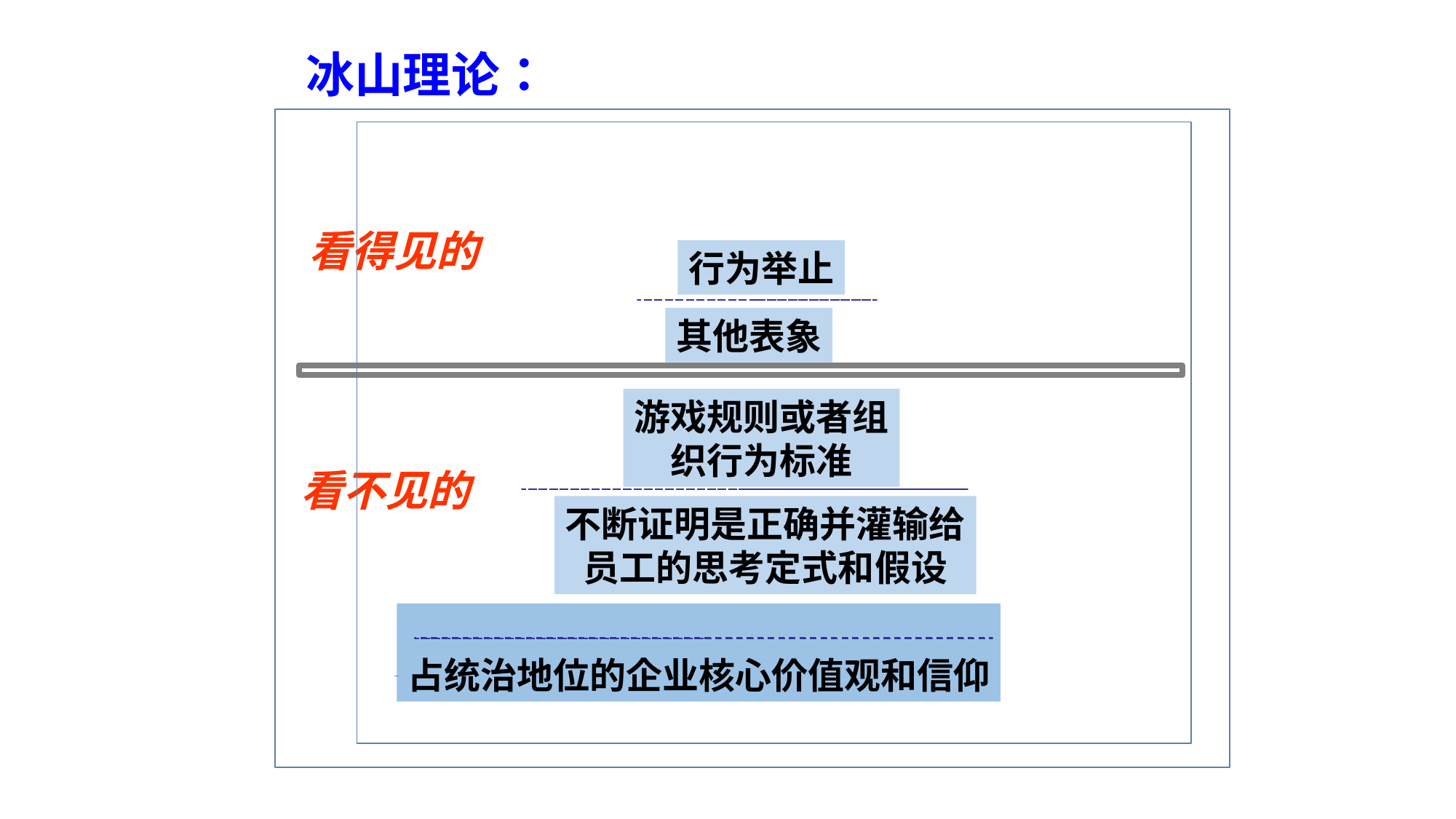

冰山理论：

看得见的
行为举止

其他表象

游戏规则或者组
织行为标准
看不见的

不断证明是正确并灌输给
员工的思考定式和假设

占统治地位的企业核心价值观和信仰